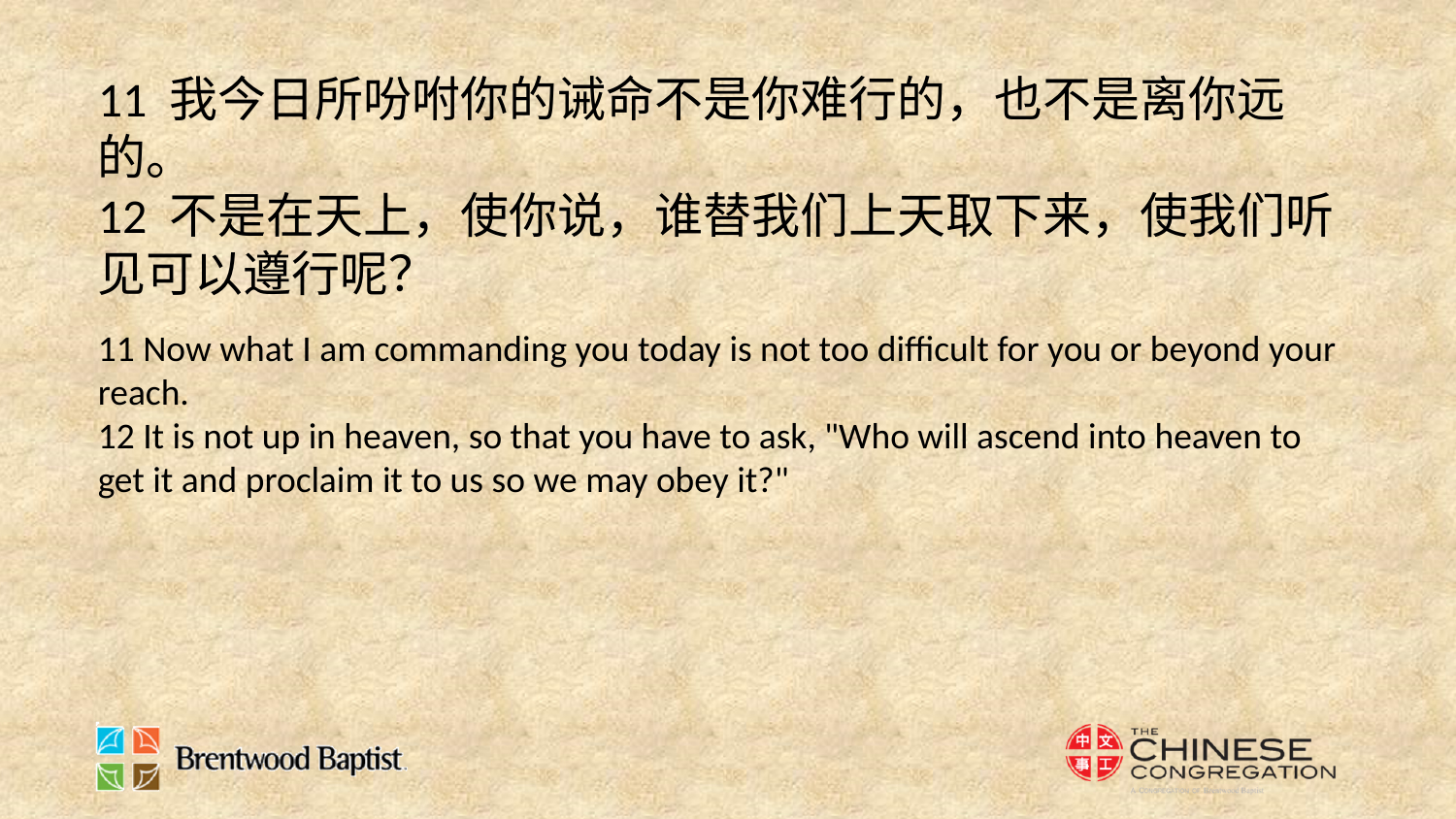

11 我今日所吩咐你的诫命不是你难行的，也不是离你远的。
12 不是在天上，使你说，谁替我们上天取下来，使我们听见可以遵行呢？

11 Now what I am commanding you today is not too difficult for you or beyond your reach.
12 It is not up in heaven, so that you have to ask, "Who will ascend into heaven to get it and proclaim it to us so we may obey it?"